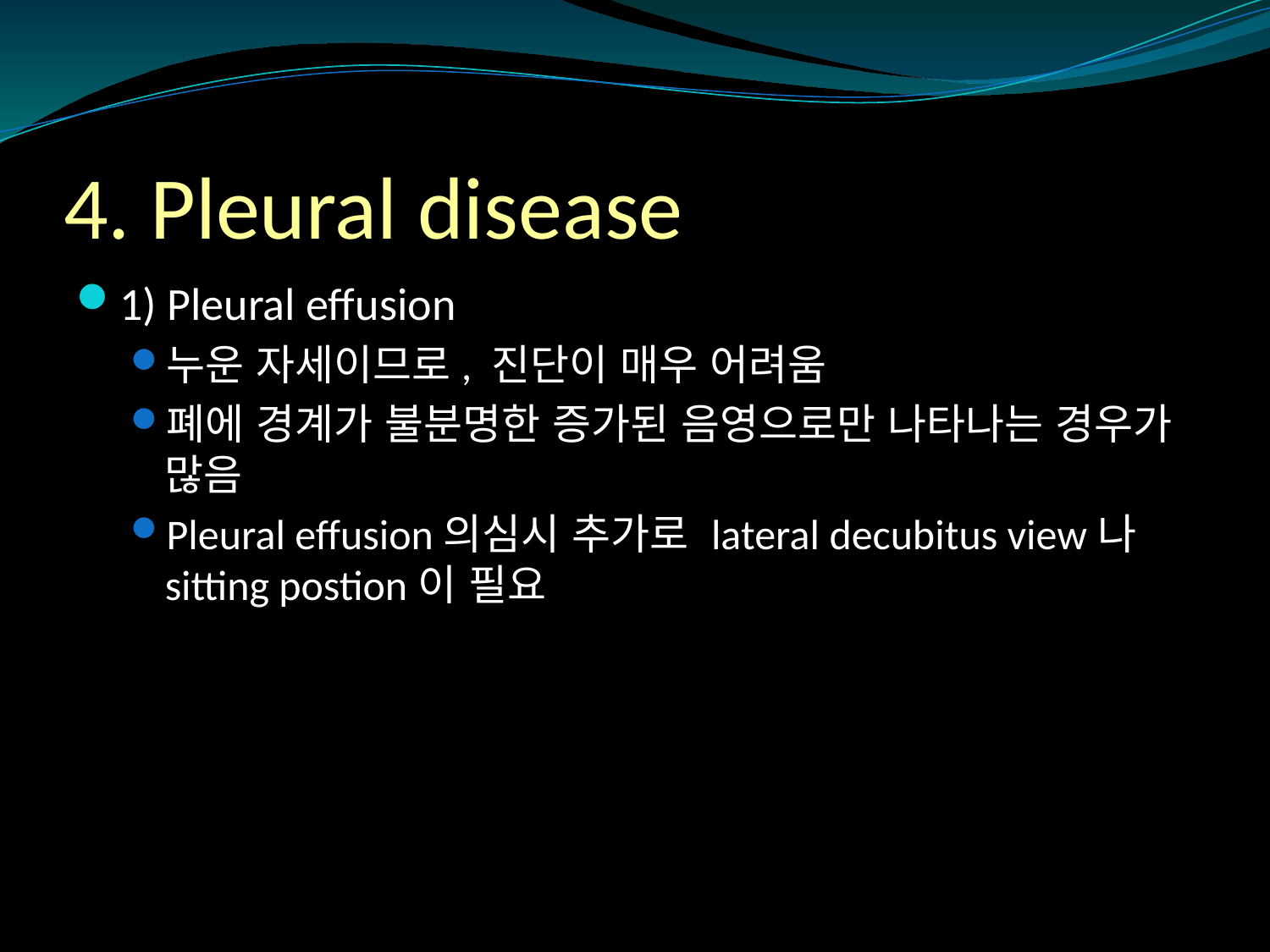

# 4. Pleural disease
1) Pleural effusion
누운 자세이므로, 진단이 매우 어려움
폐에 경계가 불분명한 증가된 음영으로만 나타나는 경우가 많음
Pleural effusion의심시 추가로 lateral decubitus view나 sitting postion이 필요